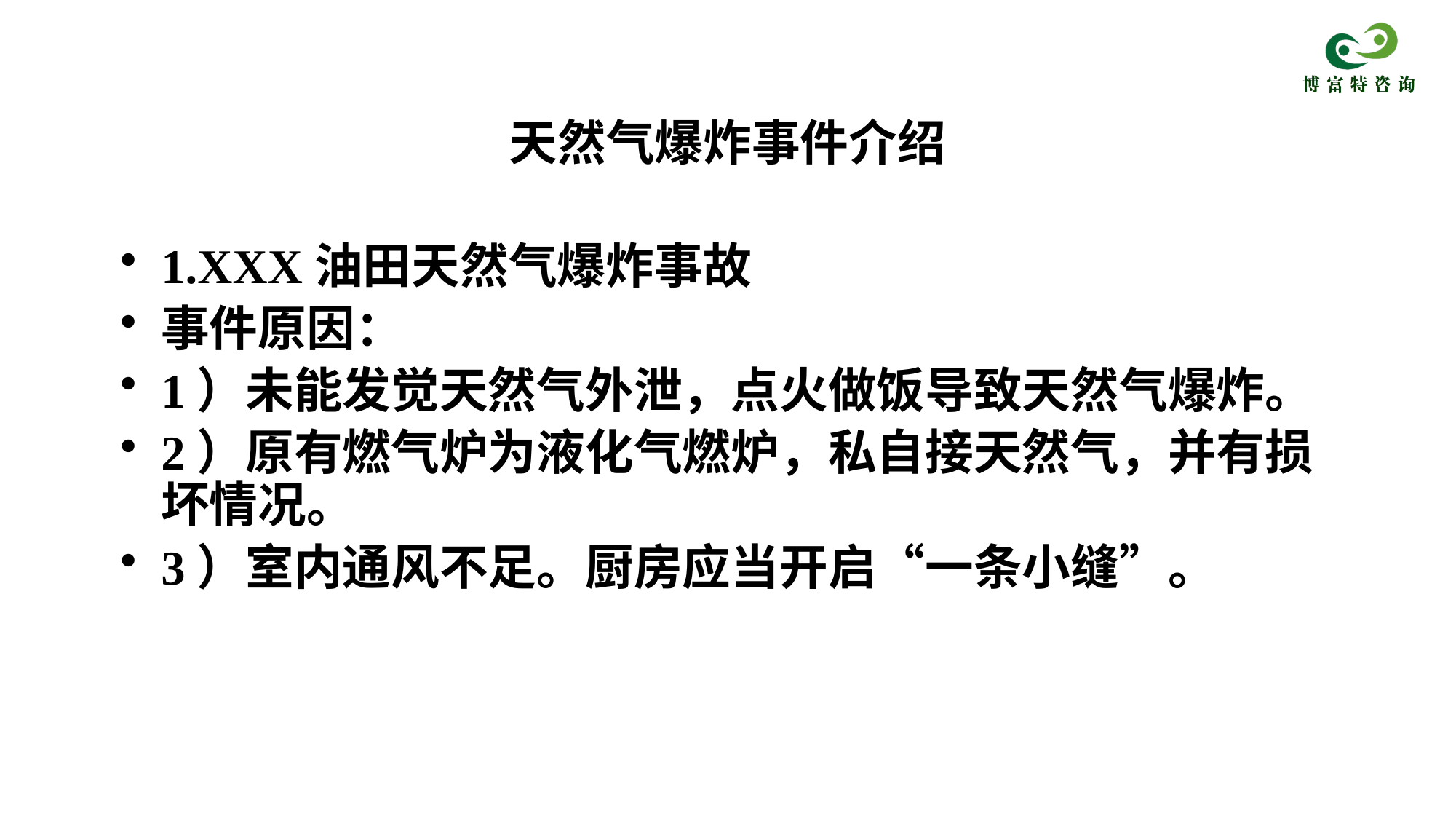

# 天然气爆炸事件介绍
1.XXX油田天然气爆炸事故
事件原因：
1）未能发觉天然气外泄，点火做饭导致天然气爆炸。
2）原有燃气炉为液化气燃炉，私自接天然气，并有损坏情况。
3）室内通风不足。厨房应当开启“一条小缝”。